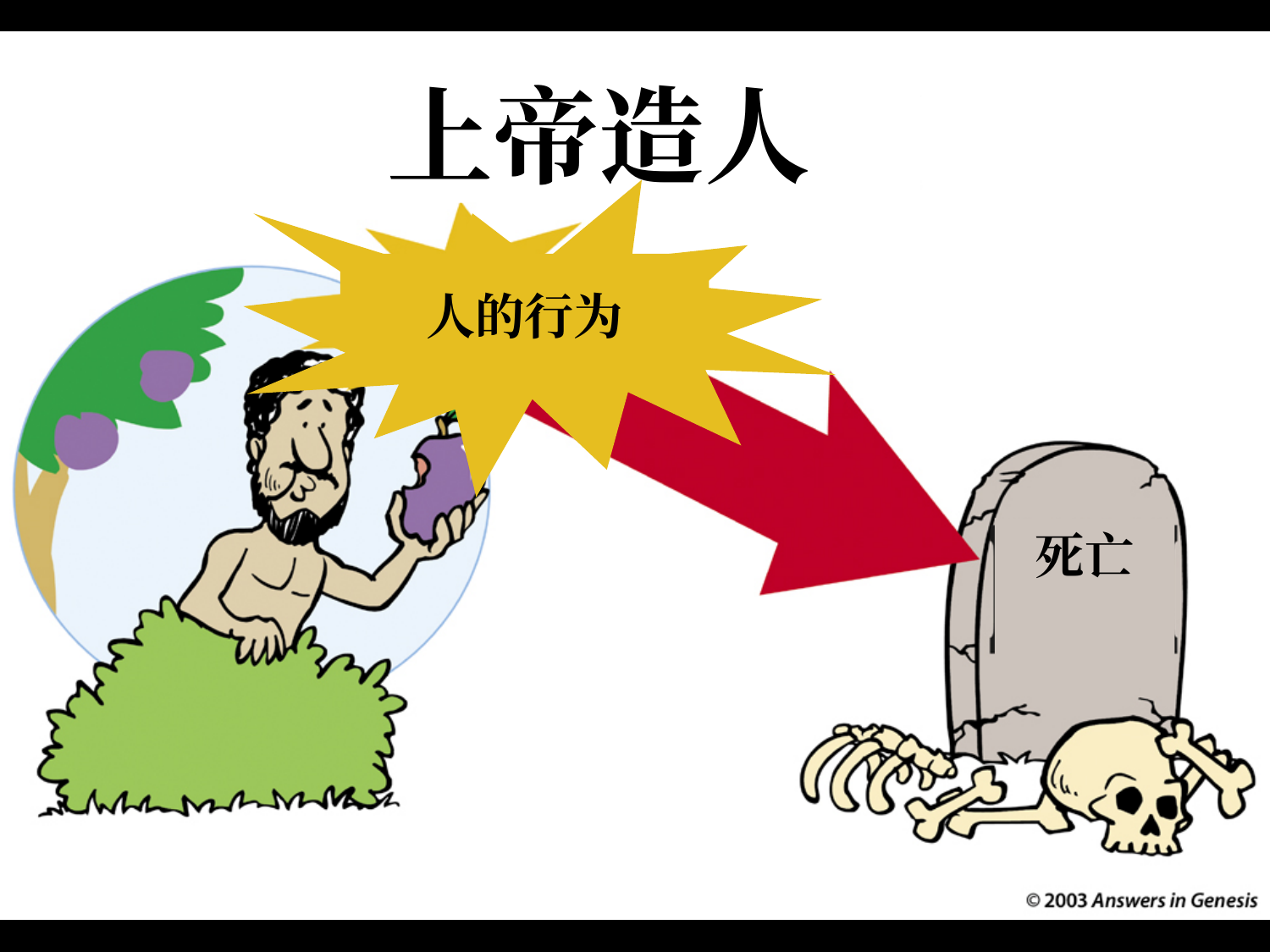

# Creation: Actions-Death 00412

上帝造人

人的行为
死亡